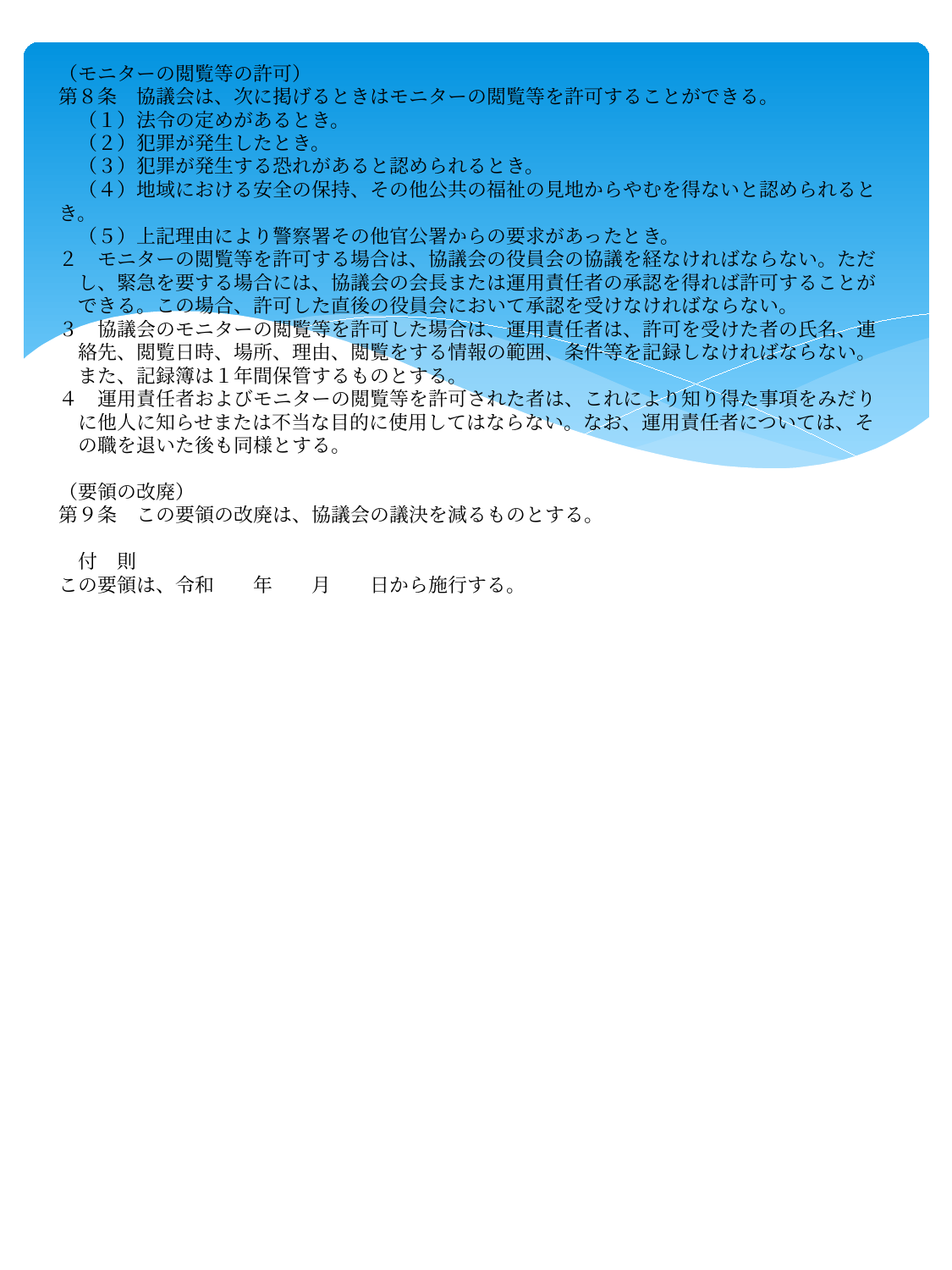

（モニターの閲覧等の許可）
第８条　協議会は、次に掲げるときはモニターの閲覧等を許可することができる。
　（１）法令の定めがあるとき。
　（２）犯罪が発生したとき。
　（３）犯罪が発生する恐れがあると認められるとき。
　（４）地域における安全の保持、その他公共の福祉の見地からやむを得ないと認められるとき。
　（５）上記理由により警察署その他官公署からの要求があったとき。
２　モニターの閲覧等を許可する場合は、協議会の役員会の協議を経なければならない。ただ
　し、緊急を要する場合には、協議会の会長または運用責任者の承認を得れば許可することが
　できる。この場合、許可した直後の役員会において承認を受けなければならない。
３　協議会のモニターの閲覧等を許可した場合は、運用責任者は、許可を受けた者の氏名、連
　絡先、閲覧日時、場所、理由、閲覧をする情報の範囲、条件等を記録しなければならない。
　また、記録簿は１年間保管するものとする。
４　運用責任者およびモニターの閲覧等を許可された者は、これにより知り得た事項をみだり
　に他人に知らせまたは不当な目的に使用してはならない。なお、運用責任者については、そ
　の職を退いた後も同様とする。

（要領の改廃）
第９条　この要領の改廃は、協議会の議決を減るものとする。

　付　則
この要領は、令和　　年　　月　　日から施行する。